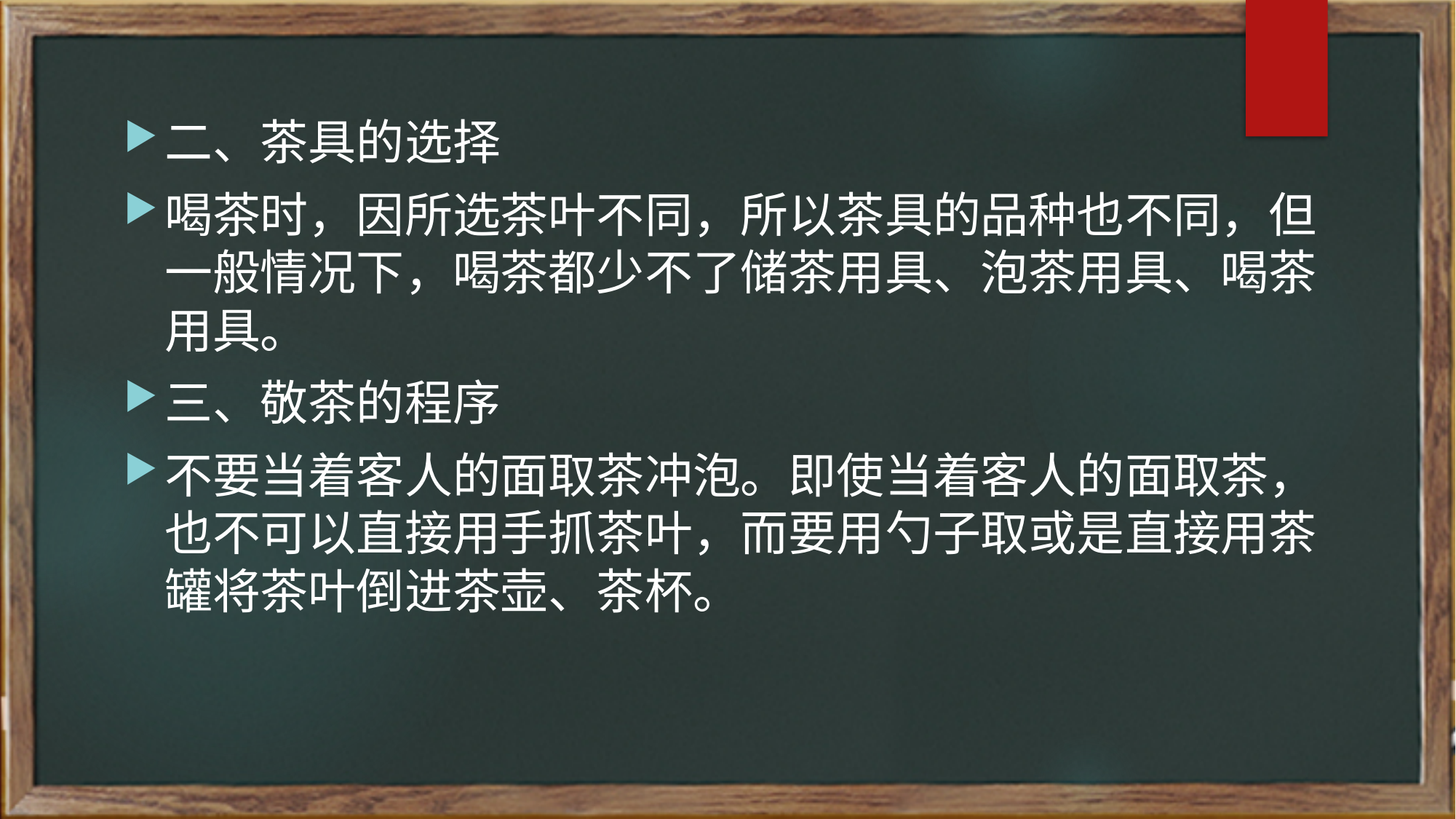

二、茶具的选择
喝茶时，因所选茶叶不同，所以茶具的品种也不同，但一般情况下，喝茶都少不了储茶用具、泡茶用具、喝茶用具。
三、敬茶的程序
不要当着客人的面取茶冲泡。即使当着客人的面取茶，也不可以直接用手抓茶叶，而要用勺子取或是直接用茶罐将茶叶倒进茶壶、茶杯。